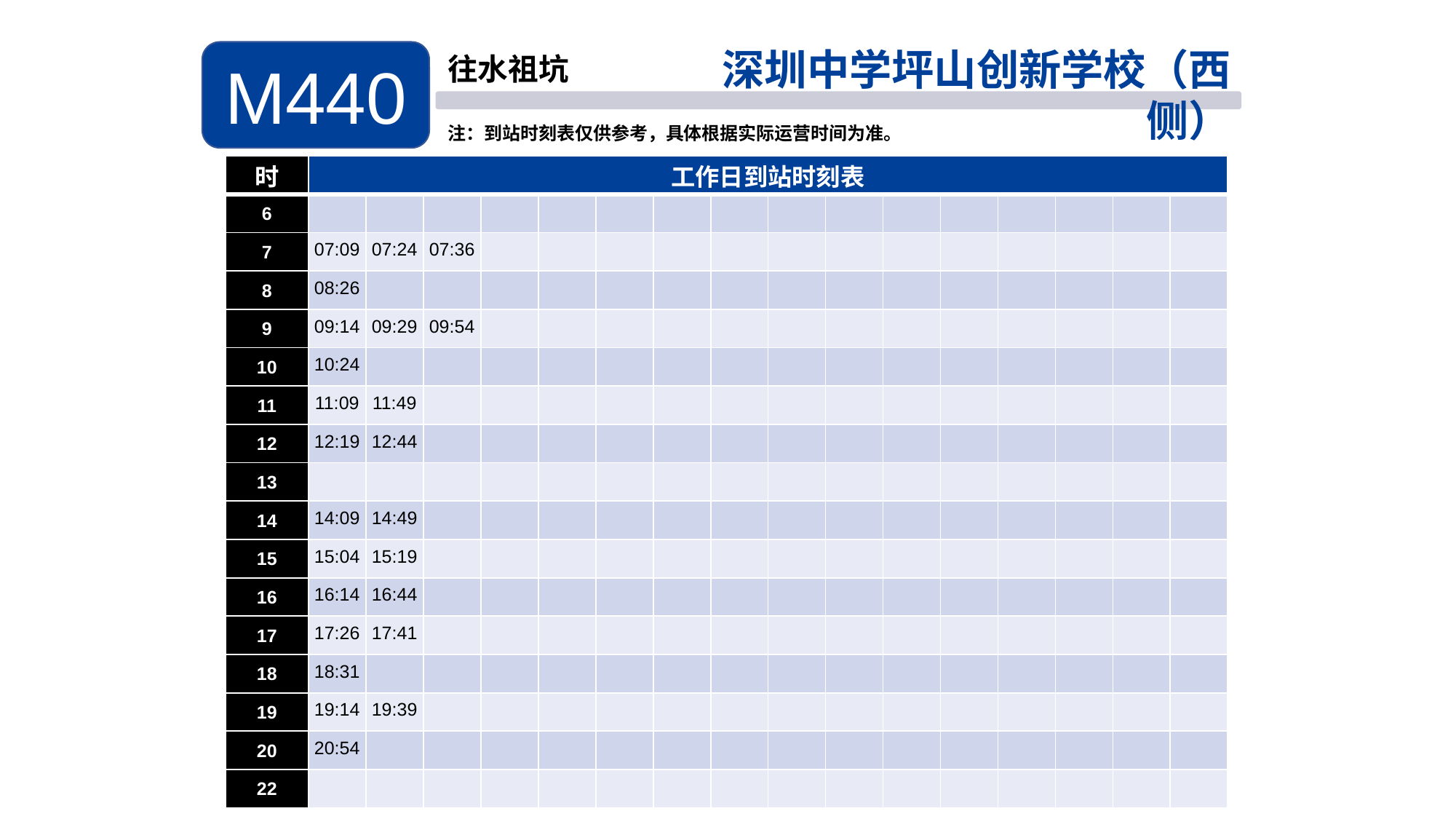

深圳中学坪山创新学校（西侧）
M440
往水祖坑

注：到站时刻表仅供参考，具体根据实际运营时间为准。
| 时 | 工作日到站时刻表 |  |  |  |  |  |  |  |  |  |  |  |  |  |  |  |
| --- | --- | --- | --- | --- | --- | --- | --- | --- | --- | --- | --- | --- | --- | --- | --- | --- |
| 6 |  |  |  |  |  |  |  |  |  |  |  |  |  |  |  |  |
| 7 | 07:09 | 07:24 | 07:36 |  |  |  |  |  |  |  |  |  |  |  |  |  |
| 8 | 08:26 |  |  |  |  |  |  |  |  |  |  |  |  |  |  |  |
| 9 | 09:14 | 09:29 | 09:54 |  |  |  |  |  |  |  |  |  |  |  |  |  |
| 10 | 10:24 |  |  |  |  |  |  |  |  |  |  |  |  |  |  |  |
| 11 | 11:09 | 11:49 |  |  |  |  |  |  |  |  |  |  |  |  |  |  |
| 12 | 12:19 | 12:44 |  |  |  |  |  |  |  |  |  |  |  |  |  |  |
| 13 |  |  |  |  |  |  |  |  |  |  |  |  |  |  |  |  |
| 14 | 14:09 | 14:49 |  |  |  |  |  |  |  |  |  |  |  |  |  |  |
| 15 | 15:04 | 15:19 |  |  |  |  |  |  |  |  |  |  |  |  |  |  |
| 16 | 16:14 | 16:44 |  |  |  |  |  |  |  |  |  |  |  |  |  |  |
| 17 | 17:26 | 17:41 |  |  |  |  |  |  |  |  |  |  |  |  |  |  |
| 18 | 18:31 |  |  |  |  |  |  |  |  |  |  |  |  |  |  |  |
| 19 | 19:14 | 19:39 |  |  |  |  |  |  |  |  |  |  |  |  |  |  |
| 20 | 20:54 |  |  |  |  |  |  |  |  |  |  |  |  |  |  |  |
| 22 |  |  |  |  |  |  |  |  |  |  |  |  |  |  |  |  |